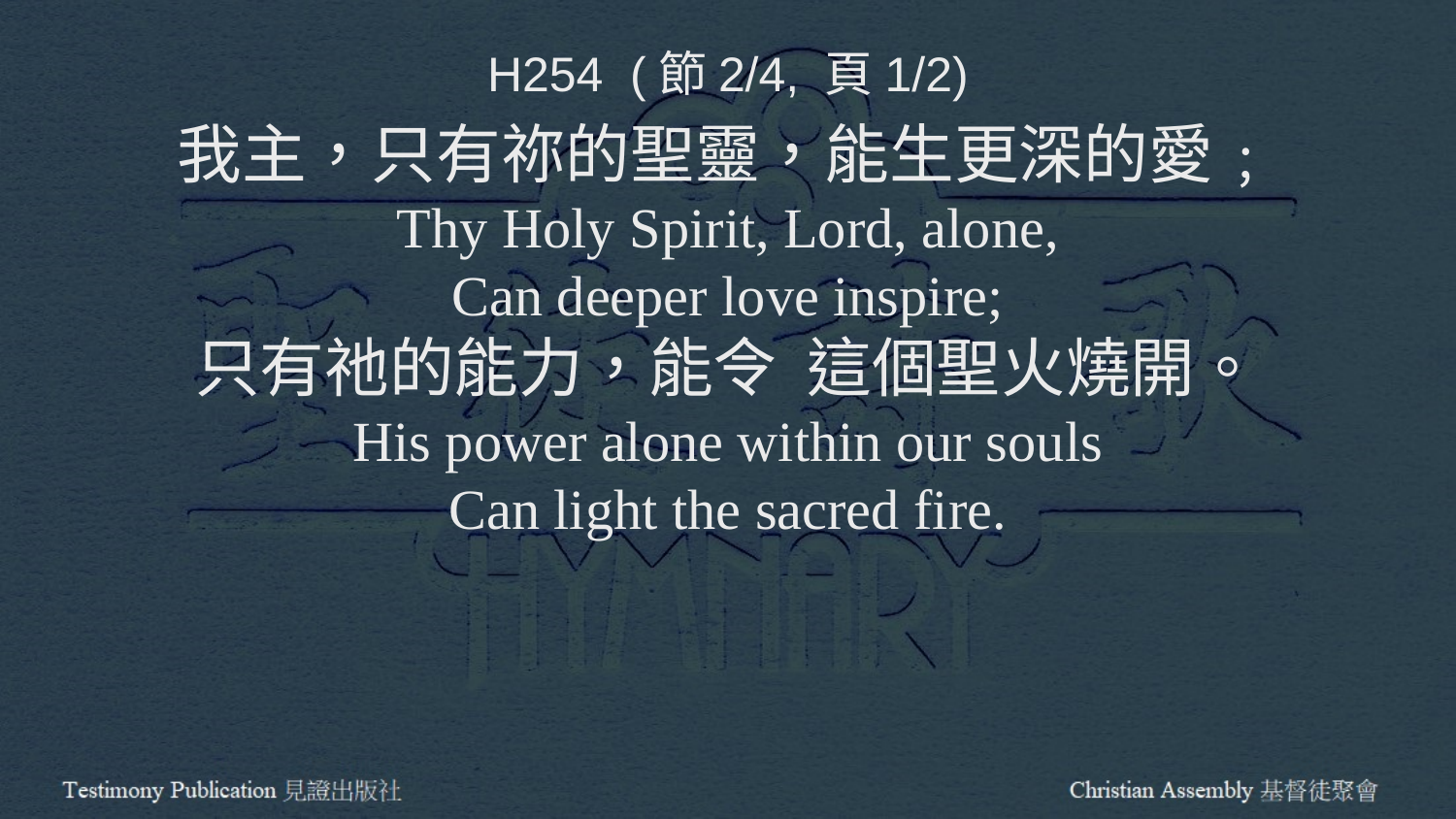

H254  (節2/4, 頁1/2)
我主，只有祢的聖靈，能生更深的愛﹔
Thy Holy Spirit, Lord, alone,
Can deeper love inspire;
只有祂的能力，能令  這個聖火燒開。
His power alone within our souls
Can light the sacred fire.